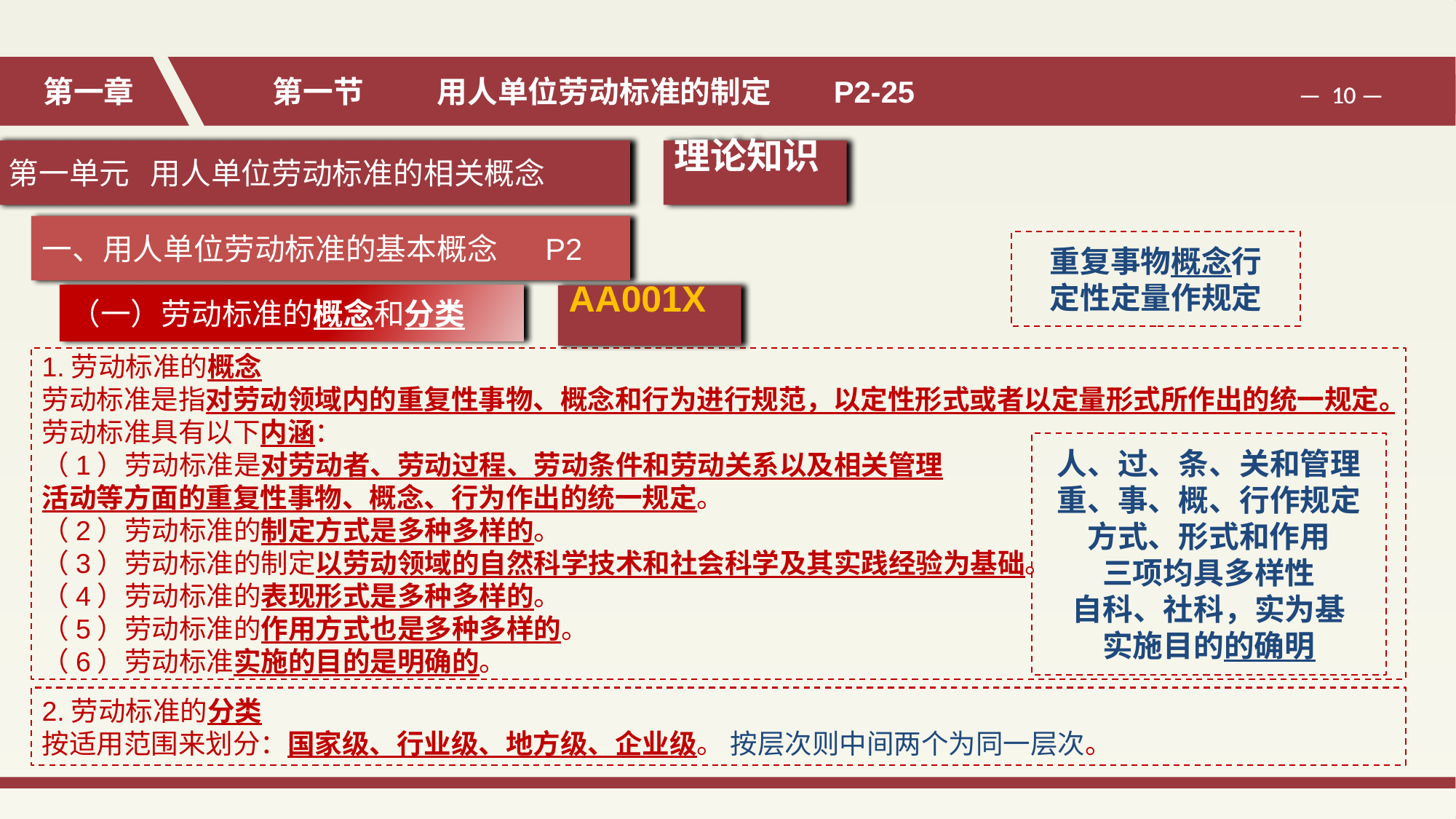

第一单元   用人单位劳动标准的相关概念
理论知识
一、用人单位劳动标准的基本概念      P2
重复事物概念行
定性定量作规定
（一）劳动标准的概念和分类
AA001X
1.劳动标准的概念
劳动标准是指对劳动领域内的重复性事物、概念和行为进行规范，以定性形式或者以定量形式所作出的统一规定。
劳动标准具有以下内涵：
（1）劳动标准是对劳动者、劳动过程、劳动条件和劳动关系以及相关管理
活动等方面的重复性事物、概念、行为作出的统一规定。
（2）劳动标准的制定方式是多种多样的。
（3）劳动标准的制定以劳动领域的自然科学技术和社会科学及其实践经验为基础。
（4）劳动标准的表现形式是多种多样的。
（5）劳动标准的作用方式也是多种多样的。
（6）劳动标准实施的目的是明确的。
人、过、条、关和管理
重、事、概、行作规定
方式、形式和作用
三项均具多样性
自科、社科，实为基
实施目的的确明
2.劳动标准的分类
按适用范围来划分：国家级、行业级、地方级、企业级。 按层次则中间两个为同一层次。